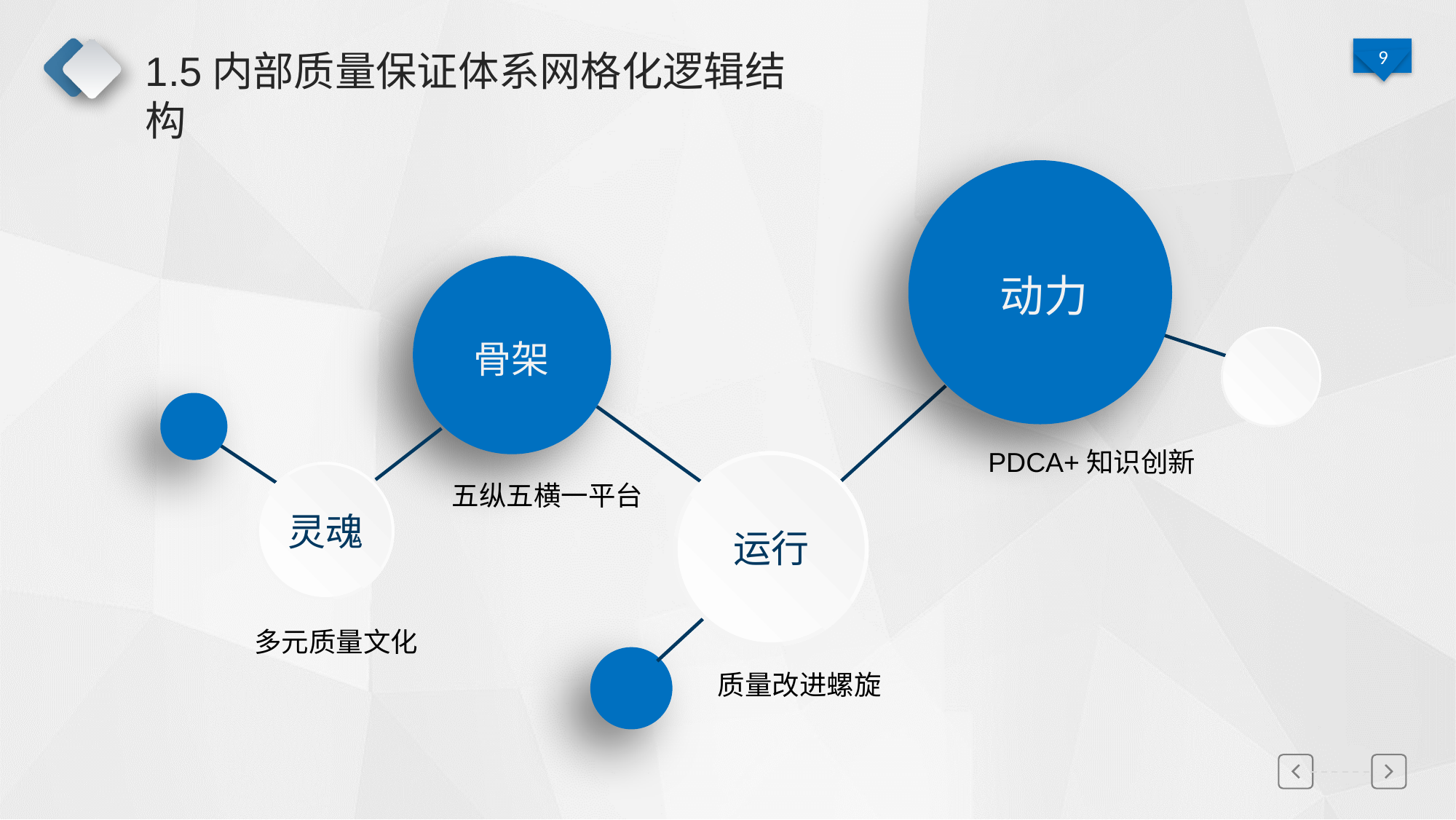

# 1.5内部质量保证体系网格化逻辑结构

动力

骨架

PDCA+知识创新

五纵五横一平台
灵魂
运行
多元质量文化

质量改进螺旋
延迟符
延迟符